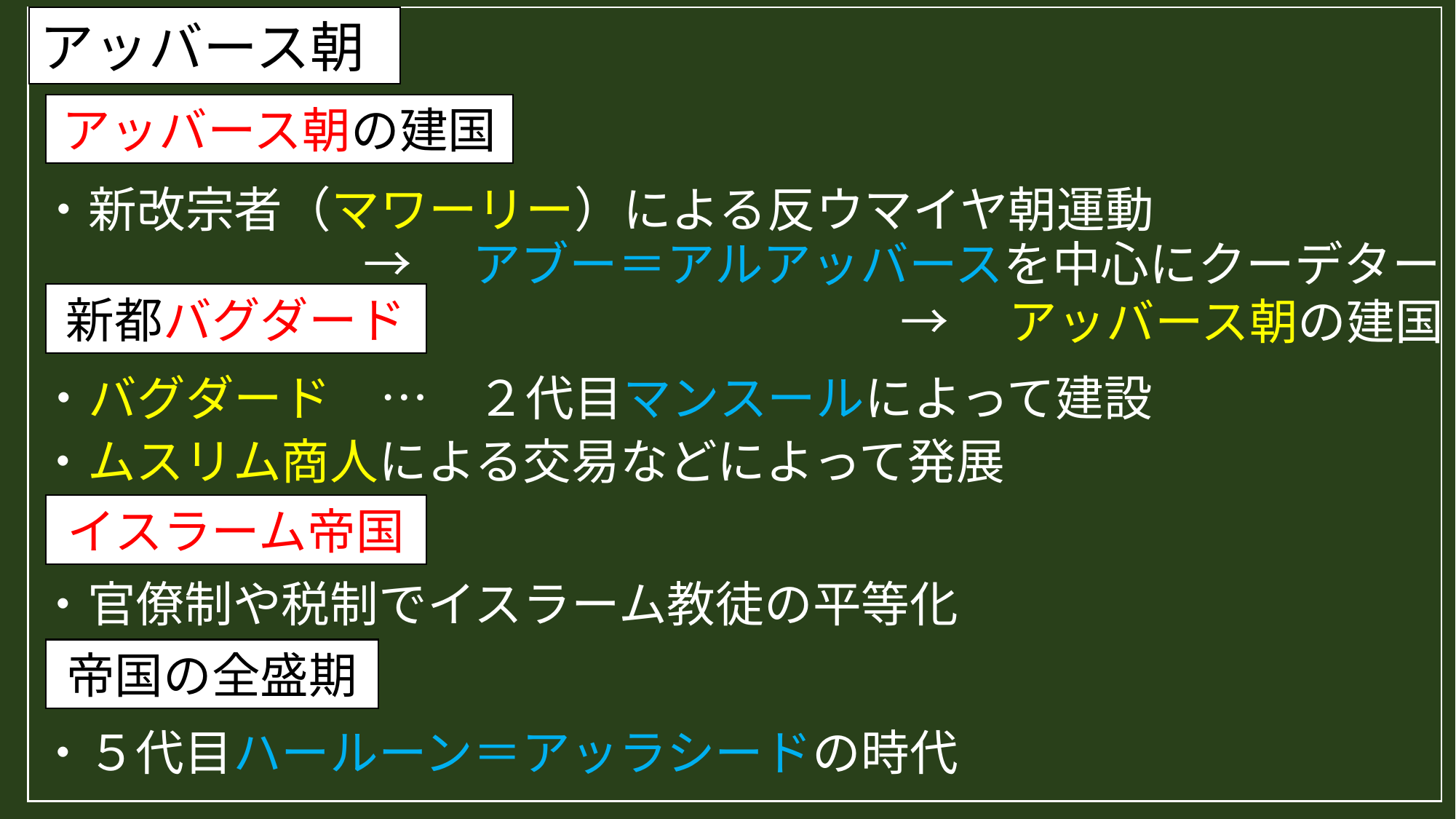

アッバース朝
アッバース朝の建国
・新改宗者（マワーリー）による反ウマイヤ朝運動
→　アブー＝アルアッバースを中心にクーデター
新都バグダード
→　アッバース朝の建国
・バグダード　…　２代目マンスールによって建設
・ムスリム商人による交易などによって発展
イスラーム帝国
・官僚制や税制でイスラーム教徒の平等化
帝国の全盛期
・５代目ハールーン＝アッラシードの時代